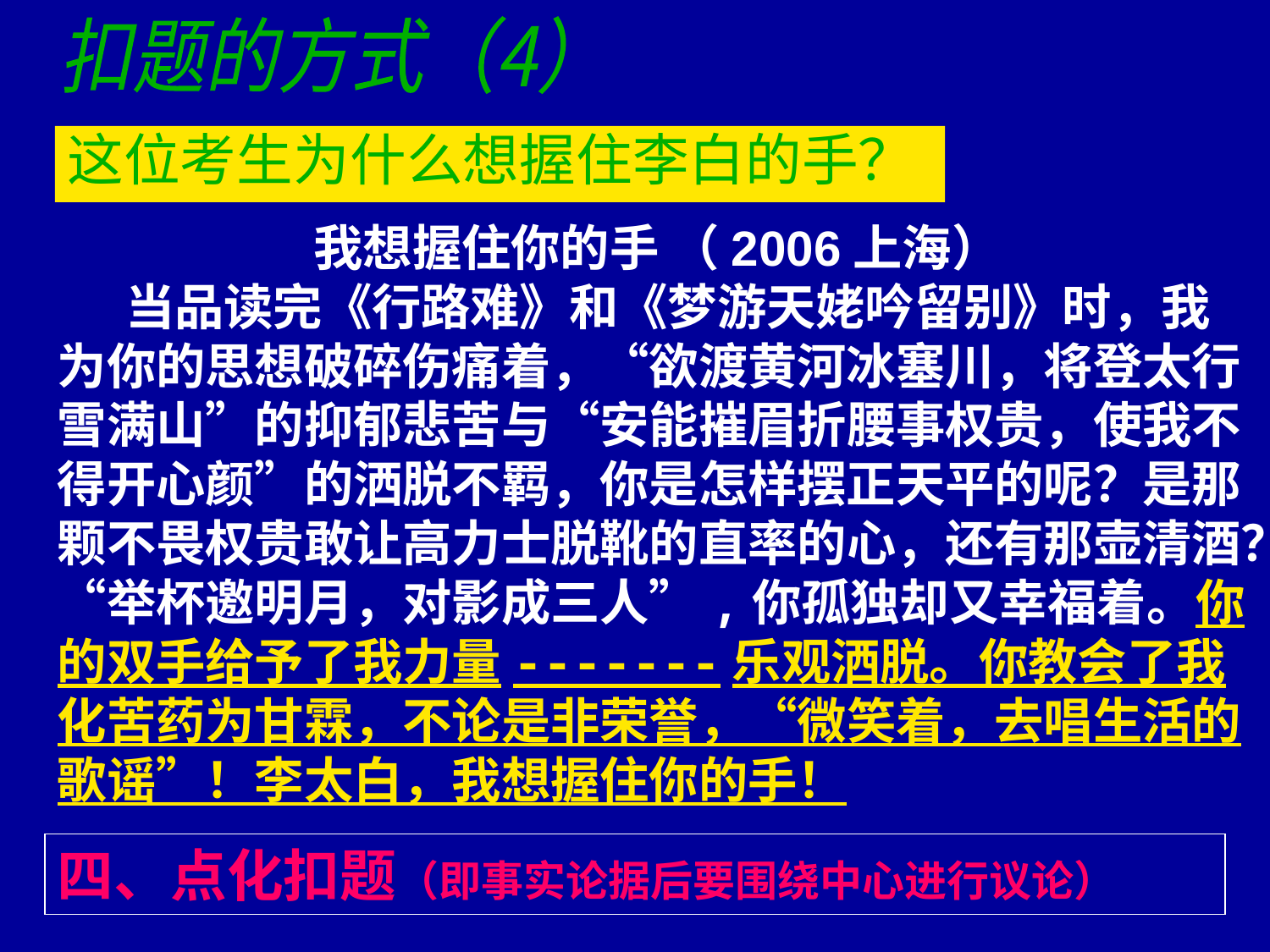

扣题的方式（4）
这位考生为什么想握住李白的手？
我想握住你的手 （2006上海）
     当品读完《行路难》和《梦游天姥吟留别》时，我为你的思想破碎伤痛着，“欲渡黄河冰塞川，将登太行雪满山”的抑郁悲苦与“安能摧眉折腰事权贵，使我不得开心颜”的洒脱不羁，你是怎样摆正天平的呢？是那颗不畏权贵敢让高力士脱靴的直率的心，还有那壶清酒？“举杯邀明月，对影成三人”,你孤独却又幸福着。你的双手给予了我力量-------乐观洒脱。你教会了我化苦药为甘霖，不论是非荣誉，“微笑着，去唱生活的歌谣”！李太白，我想握住你的手！
四、点化扣题（即事实论据后要围绕中心进行议论）